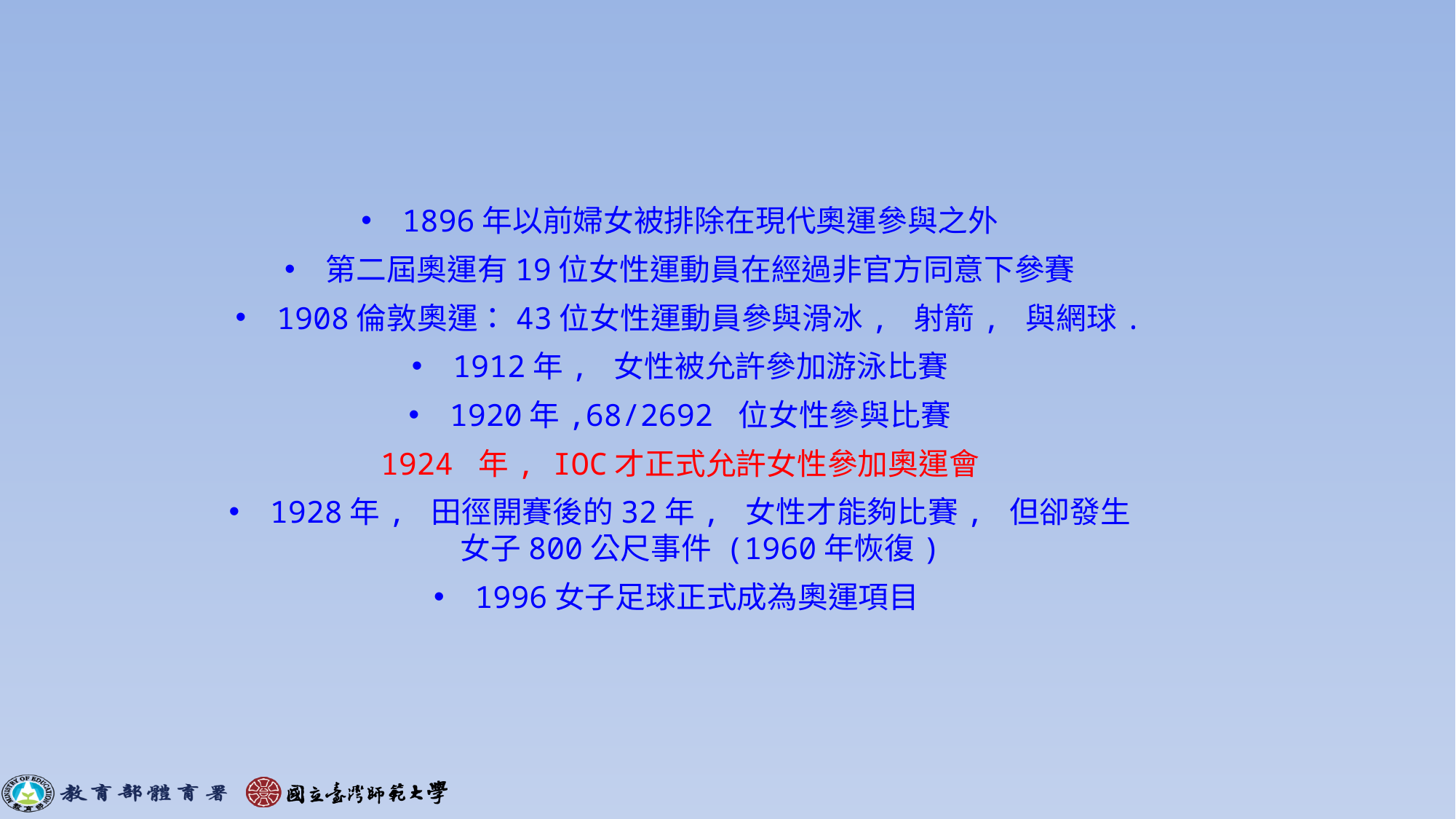

#
1896年以前婦女被排除在現代奧運參與之外
第二屆奧運有19位女性運動員在經過非官方同意下參賽
1908倫敦奧運：43位女性運動員參與滑冰, 射箭, 與網球.
1912年, 女性被允許參加游泳比賽
1920年,68/2692 位女性參與比賽
1924 年, IOC才正式允許女性參加奧運會
1928年, 田徑開賽後的32年, 女性才能夠比賽, 但卻發生女子800公尺事件 (1960年恢復)
1996女子足球正式成為奧運項目